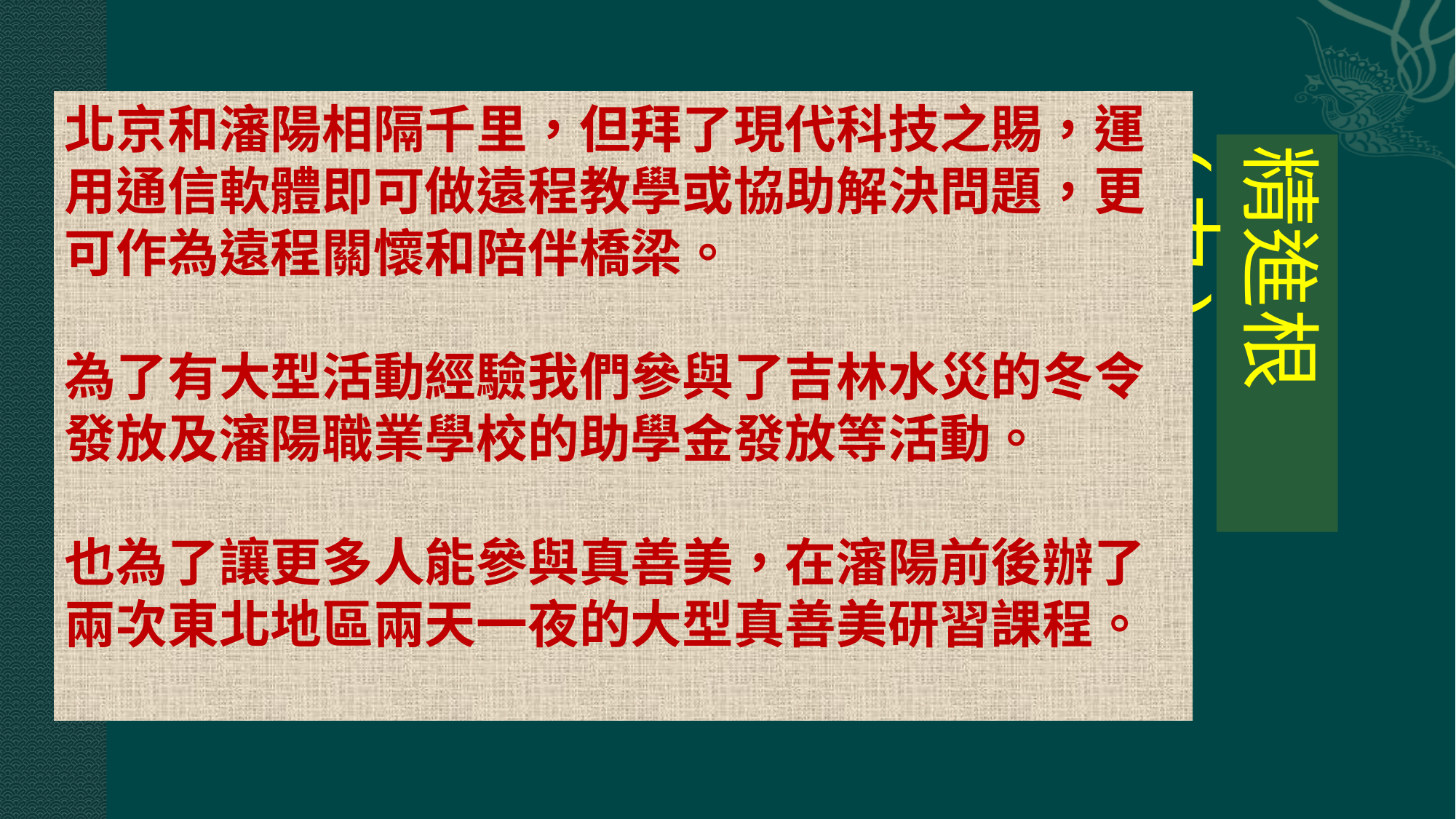

北京和瀋陽相隔千里，但拜了現代科技之賜，運用通信軟體即可做遠程教學或協助解決問題，更可作為遠程關懷和陪伴橋梁。

為了有大型活動經驗我們參與了吉林水災的冬令發放及瀋陽職業學校的助學金發放等活動。

也為了讓更多人能參與真善美，在瀋陽前後辦了兩次東北地區兩天一夜的大型真善美研習課程。

精進根(力)